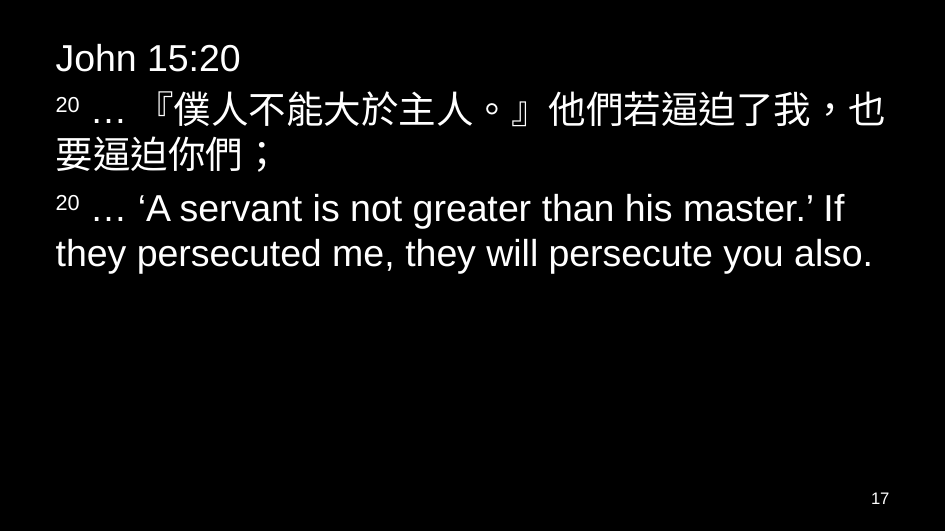

John 15:20
20 …『僕人不能大於主人。』他們若逼迫了我，也要逼迫你們；
20 … ‘A servant is not greater than his master.’ If they persecuted me, they will persecute you also.
17